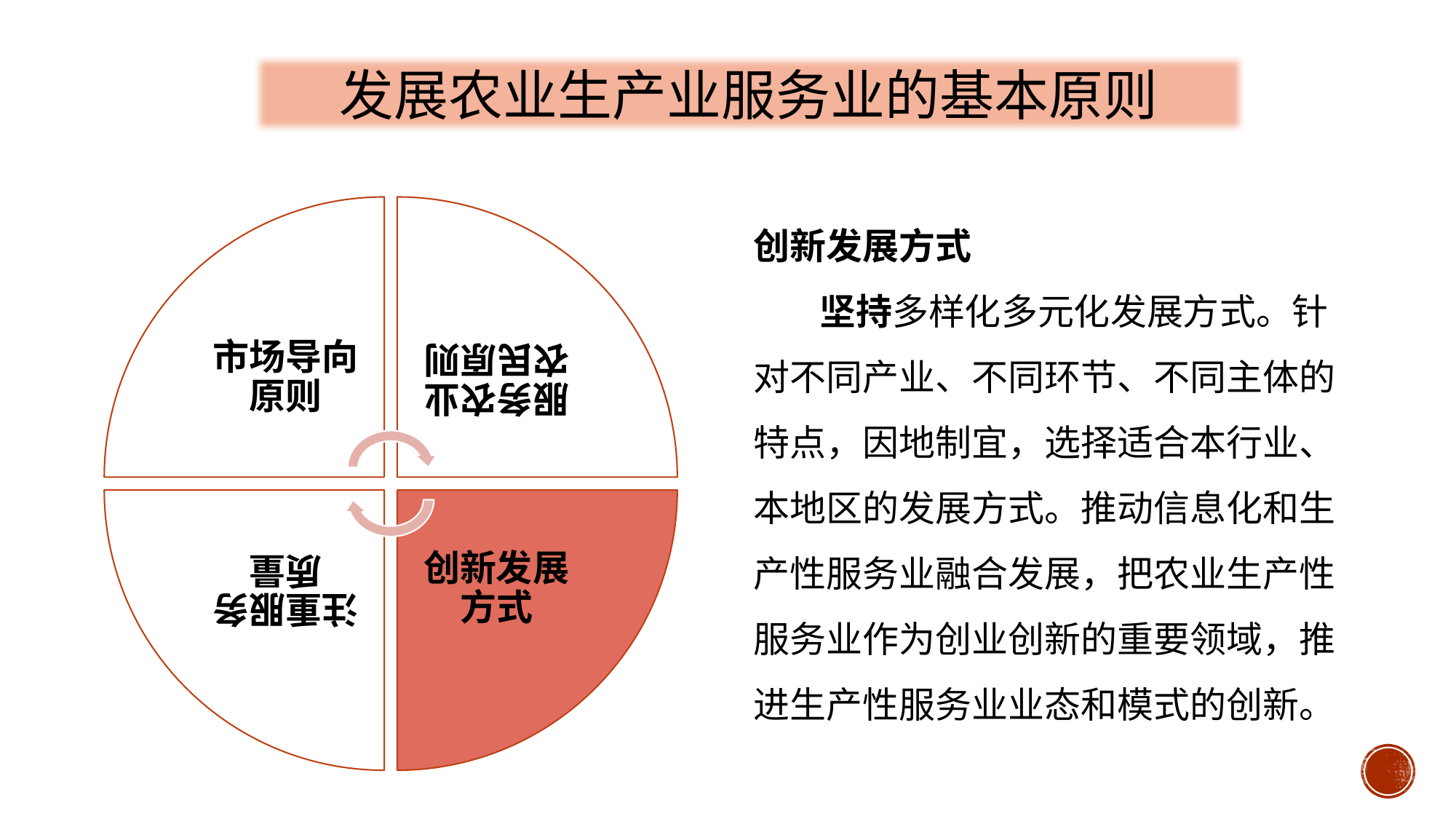

发展农业生产业服务业的基本原则
市场导向原则
服务农业农民原则
创新发展方式
注重服务质量
创新发展方式
       坚持多样化多元化发展方式。针对不同产业、不同环节、不同主体的特点，因地制宜，选择适合本行业、本地区的发展方式。推动信息化和生产性服务业融合发展，把农业生产性服务业作为创业创新的重要领域，推进生产性服务业业态和模式的创新。